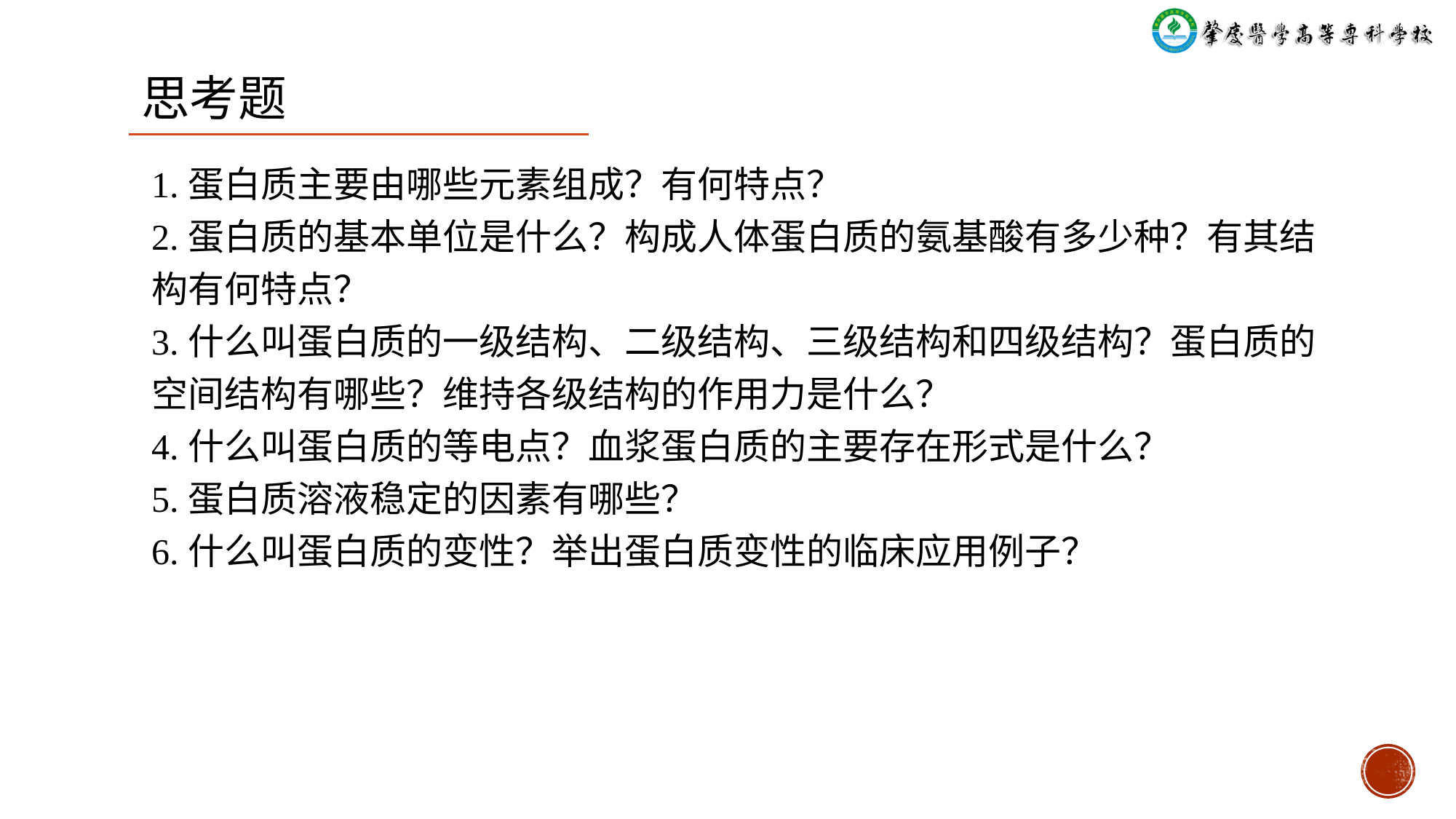

思考题
1.蛋白质主要由哪些元素组成？有何特点？
2.蛋白质的基本单位是什么？构成人体蛋白质的氨基酸有多少种？有其结构有何特点？
3.什么叫蛋白质的一级结构、二级结构、三级结构和四级结构？蛋白质的空间结构有哪些？维持各级结构的作用力是什么？
4.什么叫蛋白质的等电点？血浆蛋白质的主要存在形式是什么？
5.蛋白质溶液稳定的因素有哪些？
6.什么叫蛋白质的变性？举出蛋白质变性的临床应用例子？